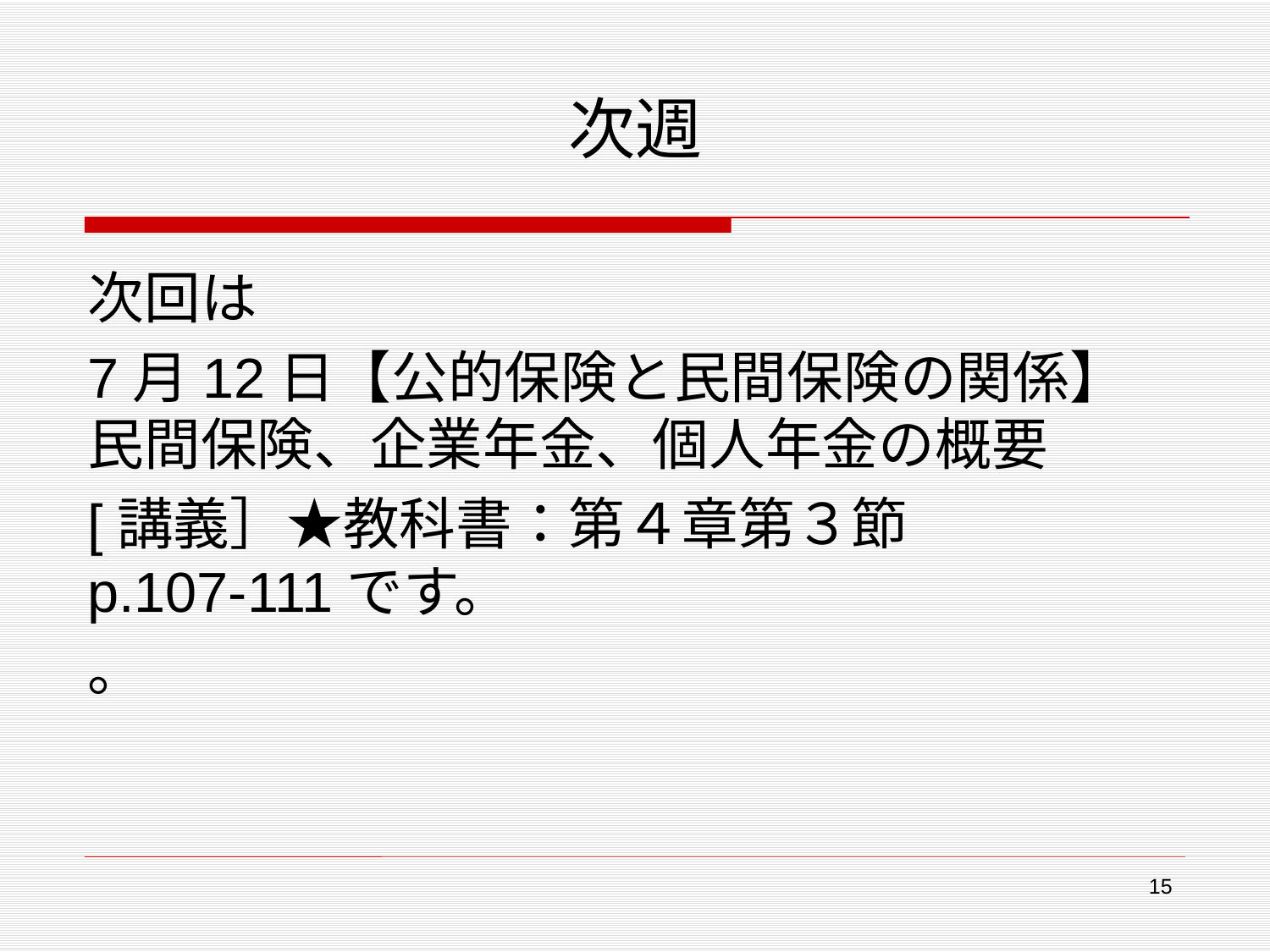

# 次週
次回は
7月12日【公的保険と民間保険の関係】民間保険、企業年金、個人年金の概要
[講義］★教科書：第４章第３節　p.107-111です。
。

15